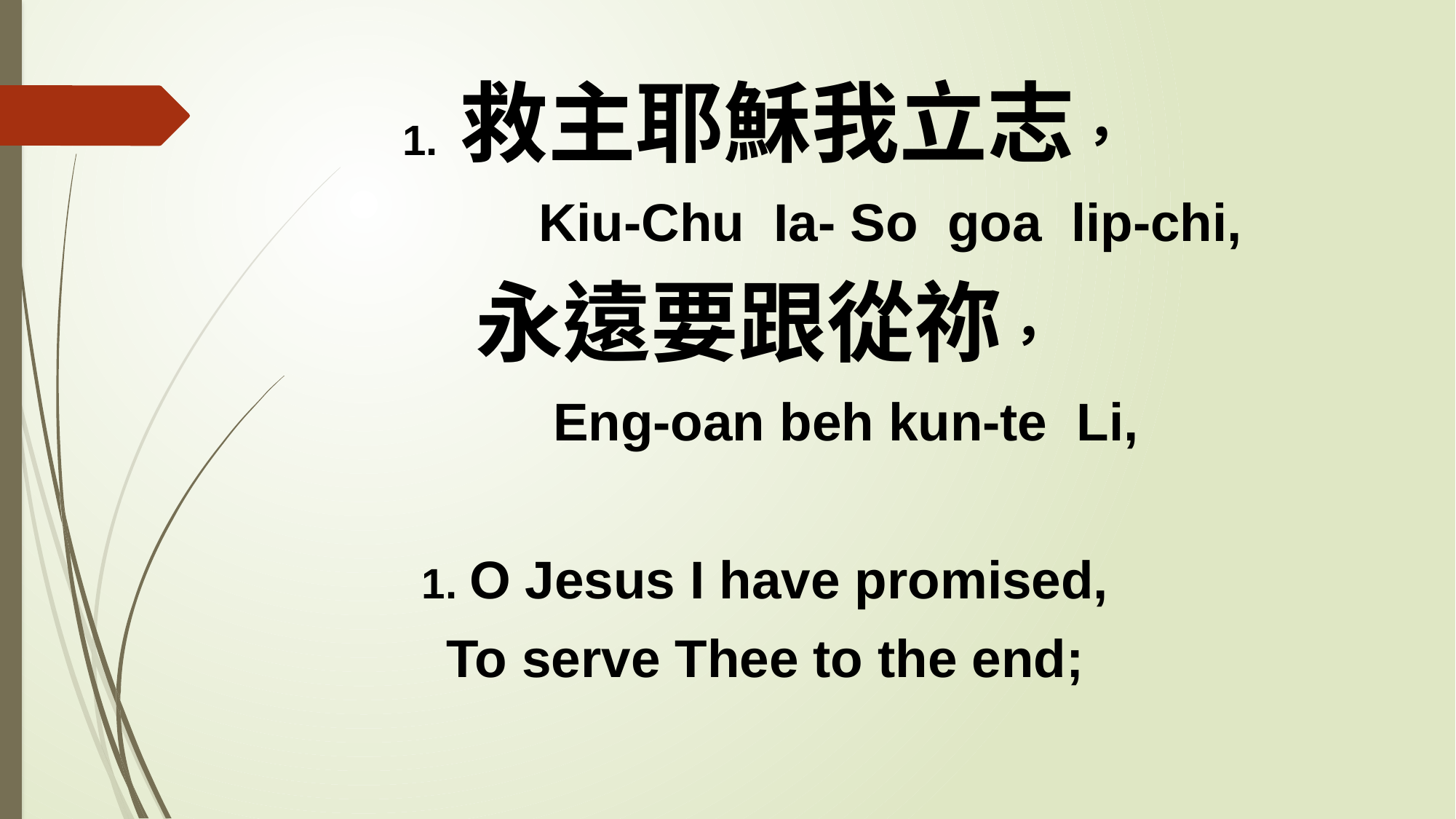

1. 救主耶穌我立志，
                      Kiu-Chu  Ia- So  goa  lip-chi,
永遠要跟從祢，
                       Eng-oan beh kun-te  Li,

1. O Jesus I have promised,
To serve Thee to the end;